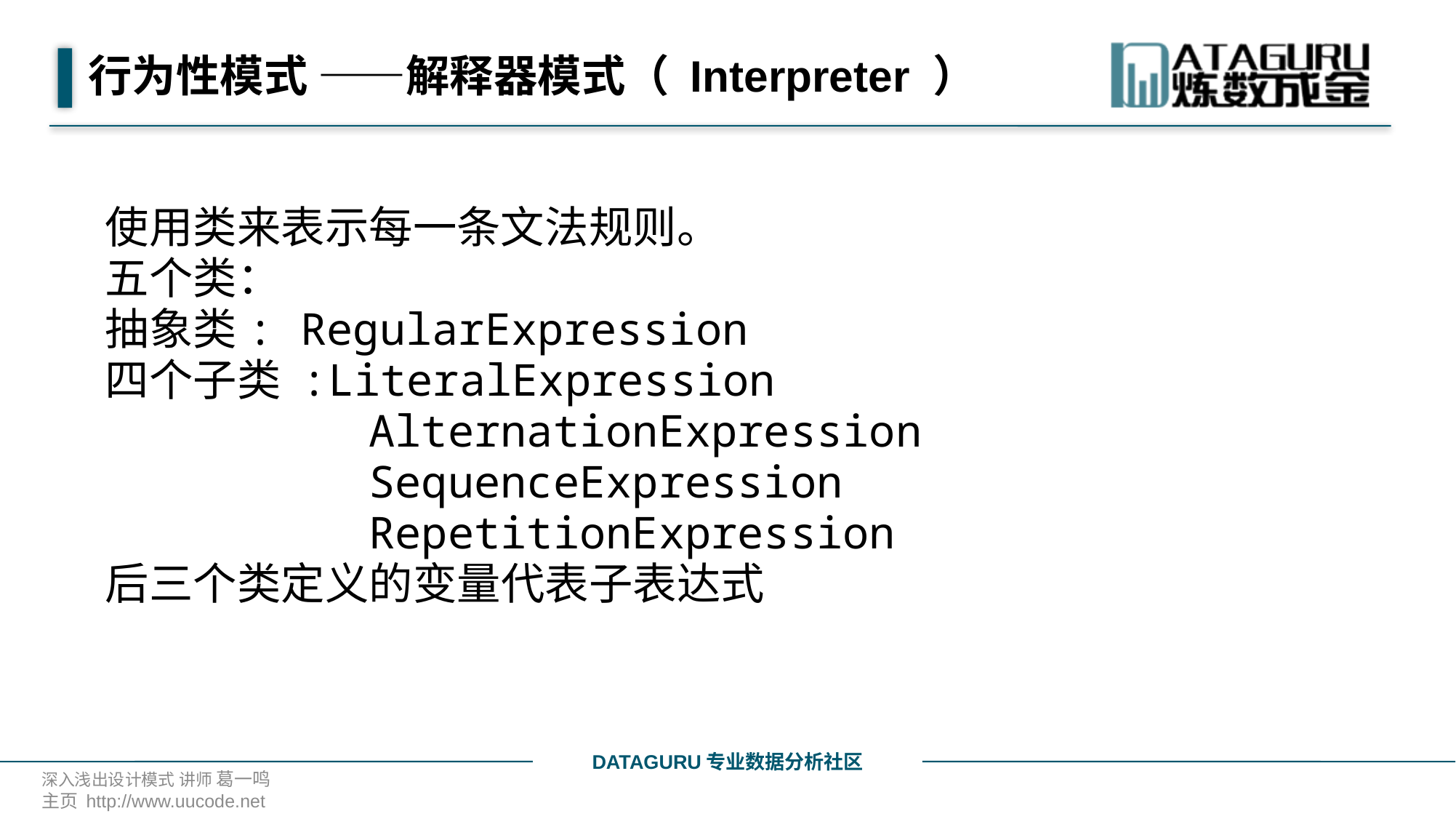

# 行为性模式 ——解释器模式（ Interpreter ）
使用类来表示每一条文法规则。
五个类：
抽象类: RegularExpression
四个子类 :LiteralExpression
          AlternationExpression
          SequenceExpression
          RepetitionExpression
后三个类定义的变量代表子表达式